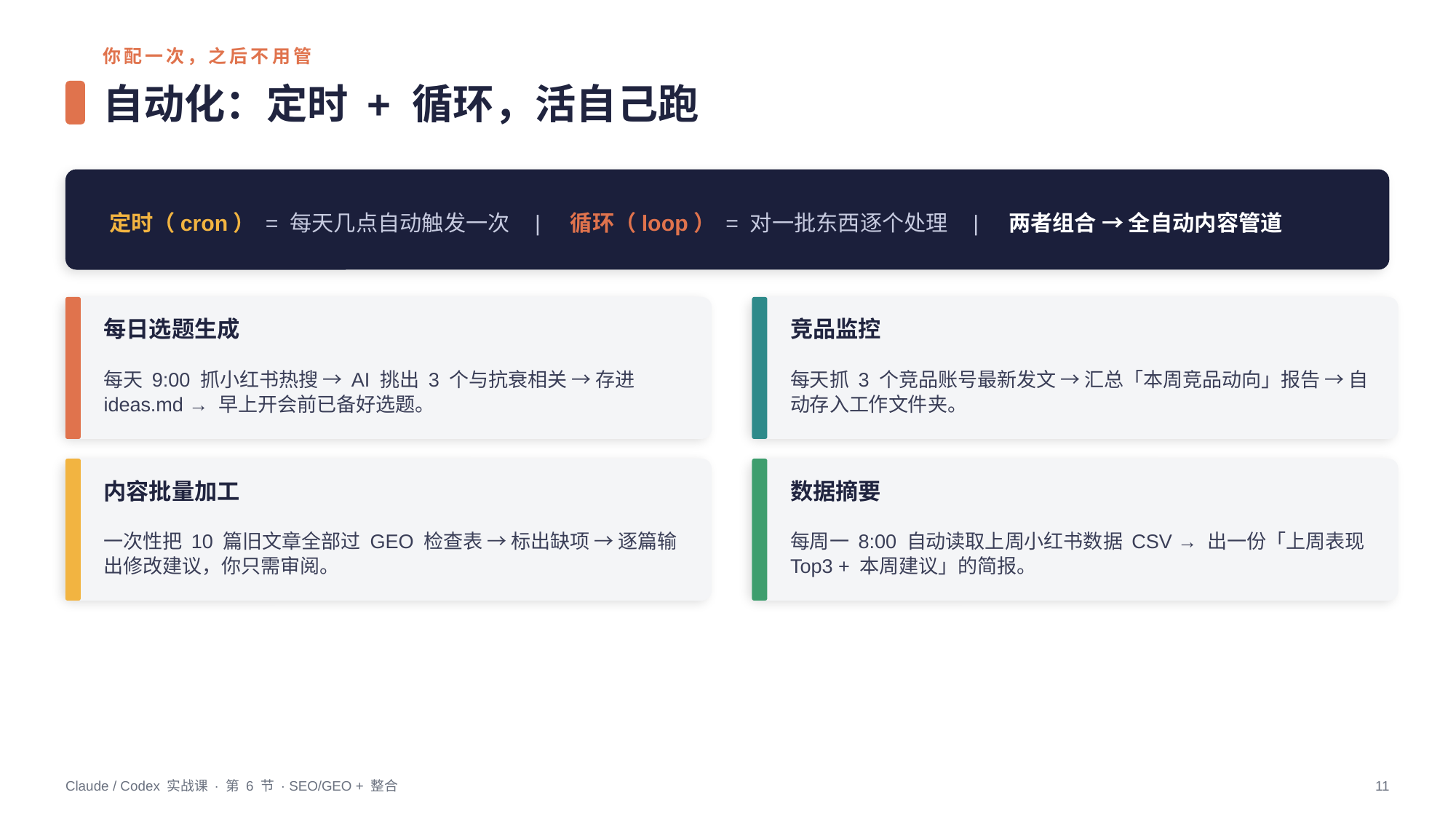

你配一次，之后不用管
自动化：定时 + 循环，活自己跑

定时（cron） = 每天几点自动触发一次    |    循环（loop） = 对一批东西逐个处理    |    两者组合 → 全自动内容管道

每日选题生成
竞品监控
每天 9:00 抓小红书热搜 → AI 挑出 3 个与抗衰相关 → 存进 ideas.md → 早上开会前已备好选题。
每天抓 3 个竞品账号最新发文 → 汇总「本周竞品动向」报告 → 自动存入工作文件夹。

内容批量加工
数据摘要
一次性把 10 篇旧文章全部过 GEO 检查表 → 标出缺项 → 逐篇输出修改建议，你只需审阅。
每周一 8:00 自动读取上周小红书数据 CSV → 出一份「上周表现 Top3 + 本周建议」的简报。
Claude / Codex 实战课 · 第 6 节 · SEO/GEO + 整合
11